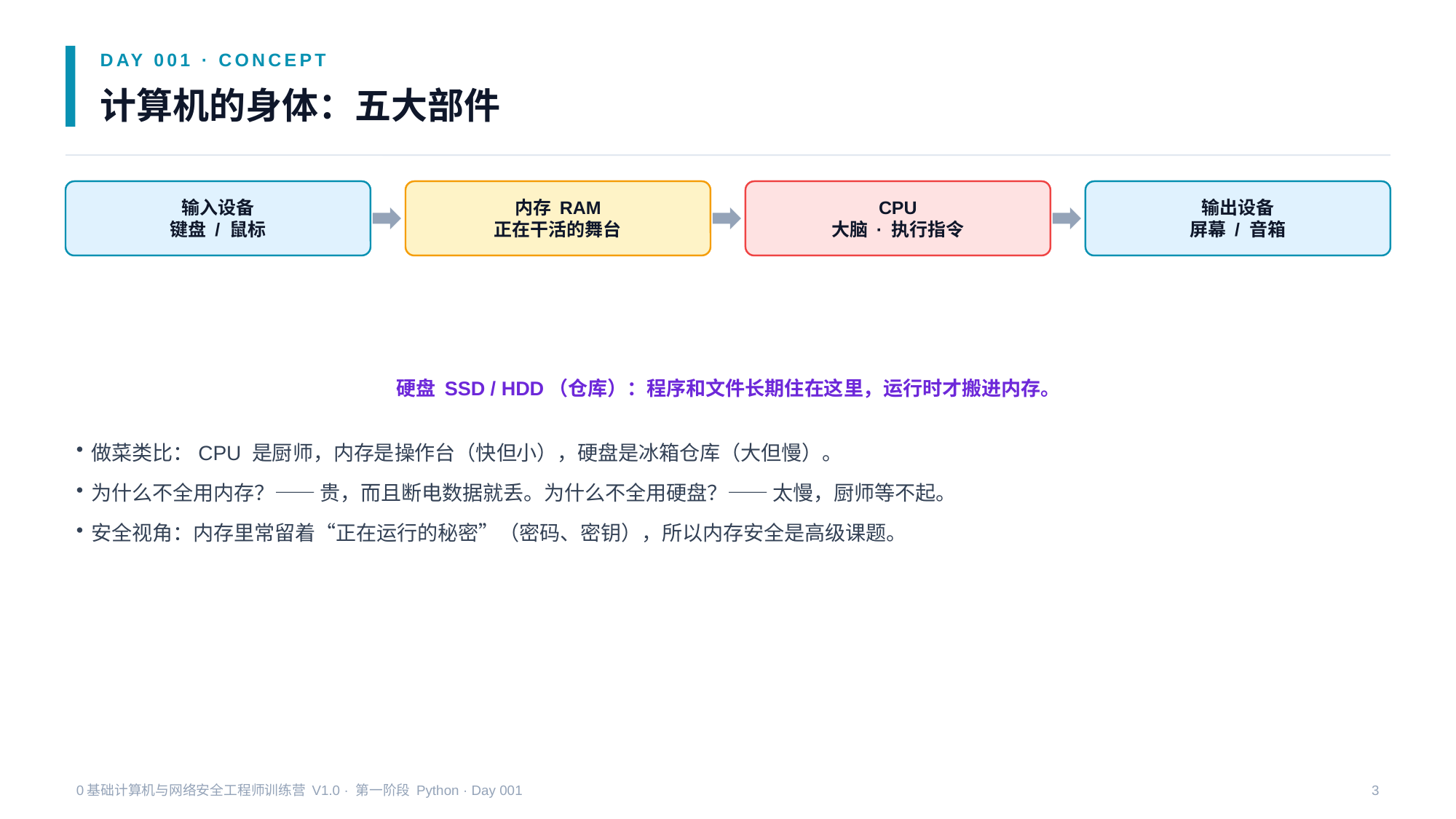

DAY 001 · CONCEPT

计算机的身体：五大部件

输入设备
键盘 / 鼠标

内存 RAM
正在干活的舞台

CPU
大脑 · 执行指令

输出设备
屏幕 / 音箱

硬盘 SSD / HDD（仓库）：程序和文件长期住在这里，运行时才搬进内存。
做菜类比：CPU 是厨师，内存是操作台（快但小），硬盘是冰箱仓库（大但慢）。
为什么不全用内存？—— 贵，而且断电数据就丢。为什么不全用硬盘？—— 太慢，厨师等不起。
安全视角：内存里常留着“正在运行的秘密”（密码、密钥），所以内存安全是高级课题。
0基础计算机与网络安全工程师训练营 V1.0 · 第一阶段 Python · Day 001
3